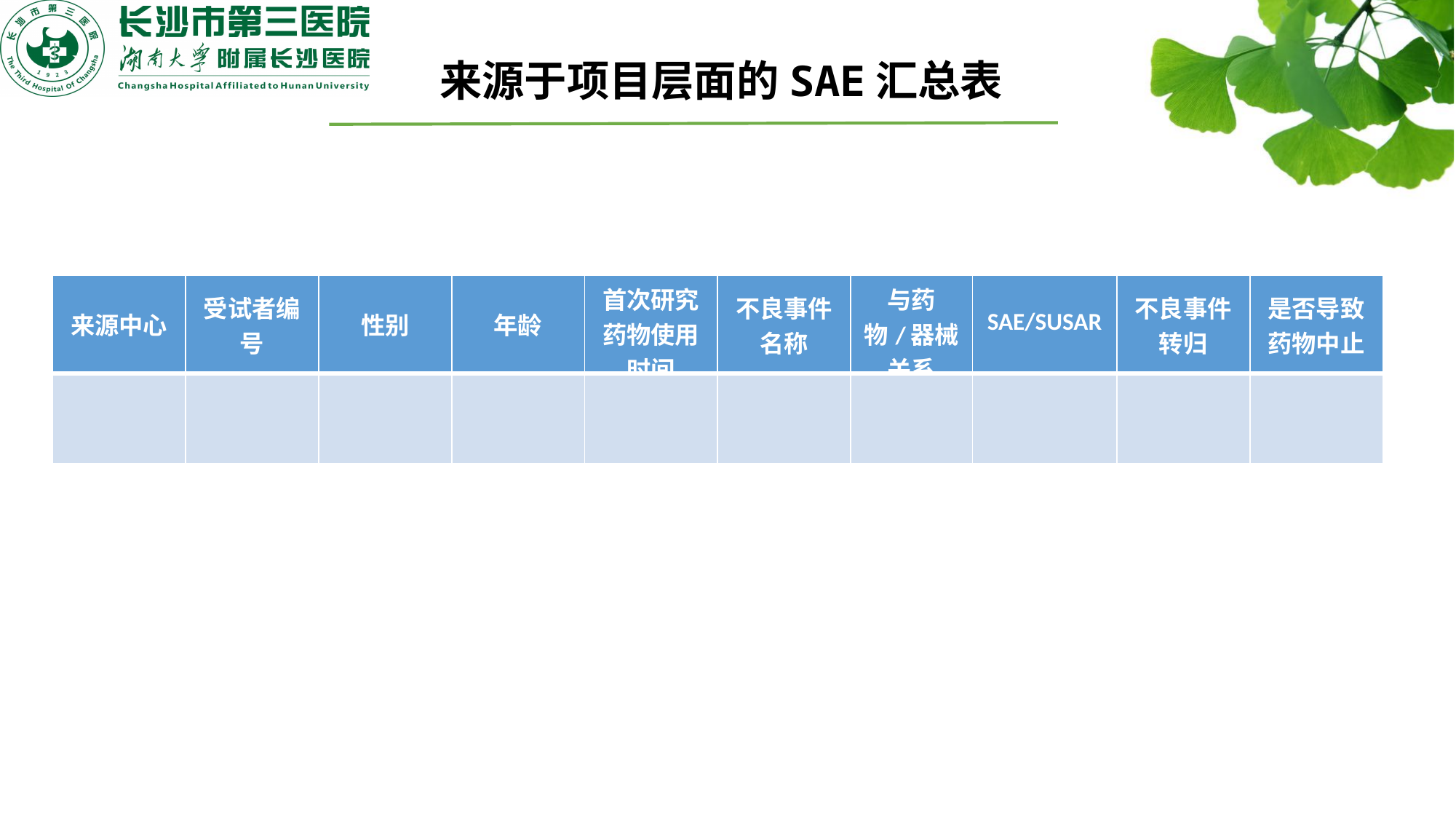

来源于项目层面的SAE汇总表
| 来源中心 | 受试者编号 | 性别 | 年龄 | 首次研究药物使用时间 | 不良事件名称 | 与药物/器械关系 | SAE/SUSAR | 不良事件转归 | 是否导致药物中止 |
| --- | --- | --- | --- | --- | --- | --- | --- | --- | --- |
|  |  |  |  |  |  |  |  |  |  |